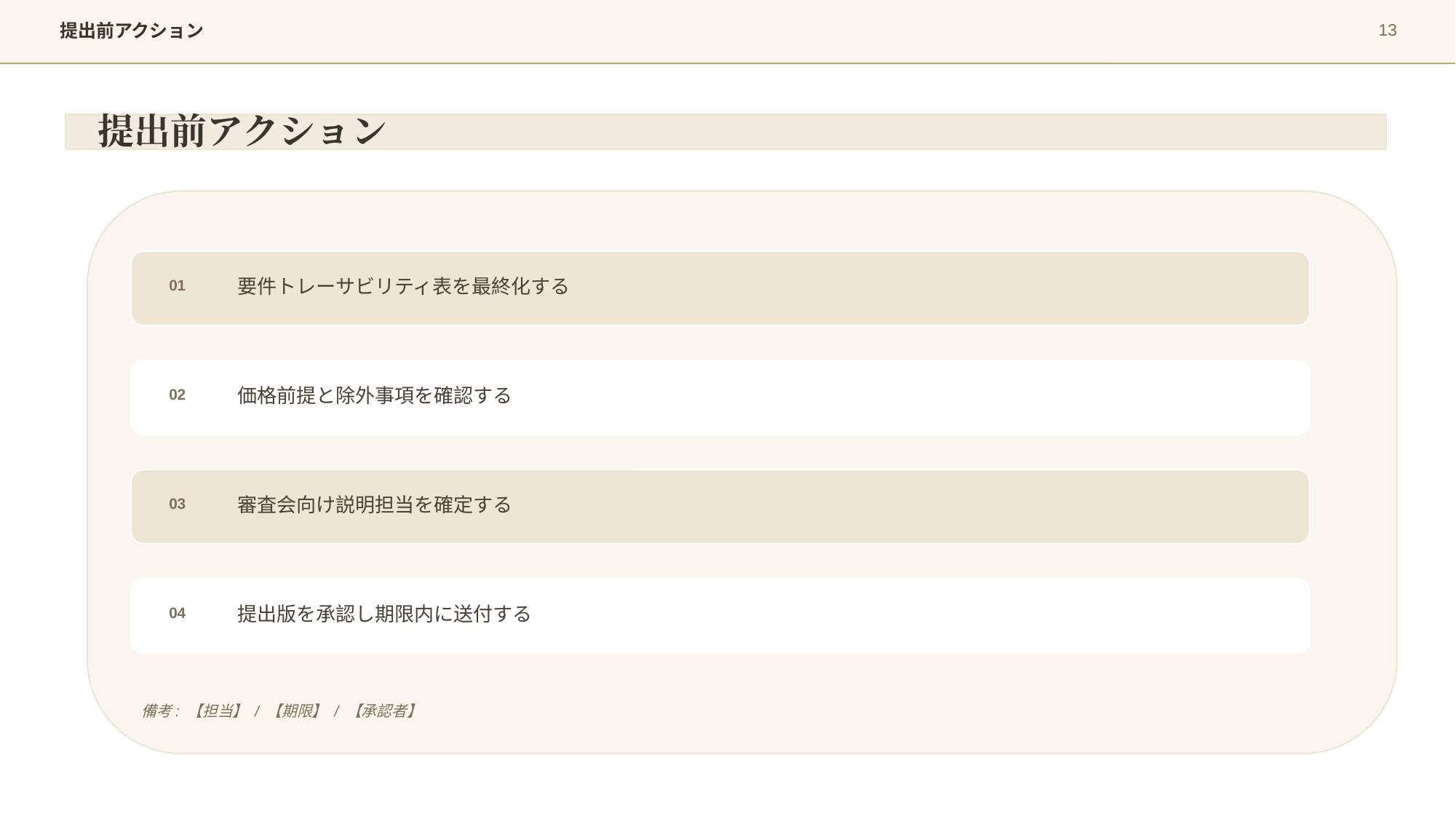

13
提出前アクション

提出前アクション

要件トレーサビリティ表を最終化する
01

価格前提と除外事項を確認する
02

審査会向け説明担当を確定する
03

提出版を承認し期限内に送付する
04
備考: 【担当】 / 【期限】 / 【承認者】